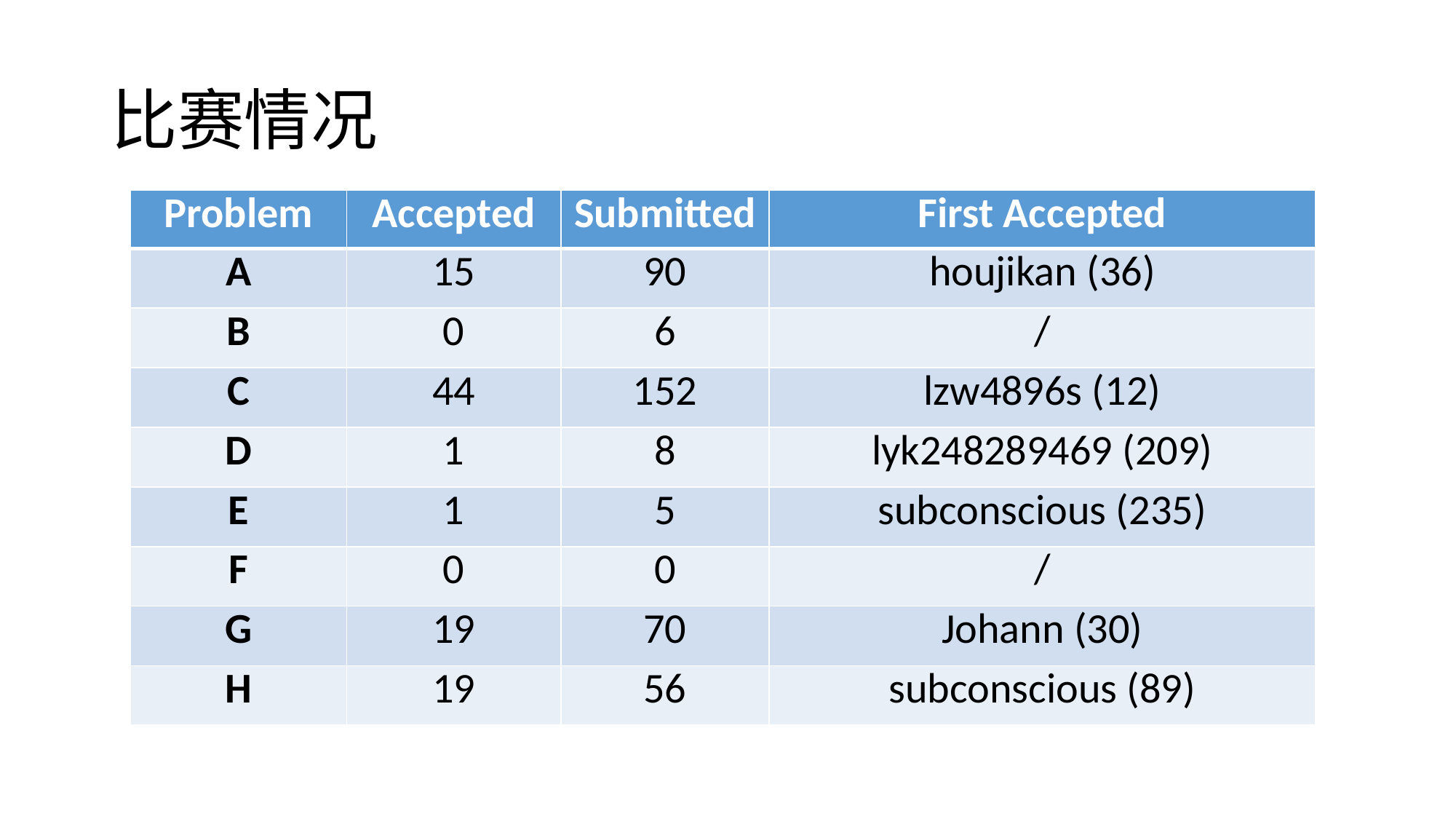

# 比赛情况
| Problem | Accepted | Submitted | First Accepted |
| --- | --- | --- | --- |
| A | 15 | 90 | houjikan (36) |
| B | 0 | 6 | / |
| C | 44 | 152 | lzw4896s (12) |
| D | 1 | 8 | lyk248289469 (209) |
| E | 1 | 5 | subconscious (235) |
| F | 0 | 0 | / |
| G | 19 | 70 | Johann (30) |
| H | 19 | 56 | subconscious (89) |